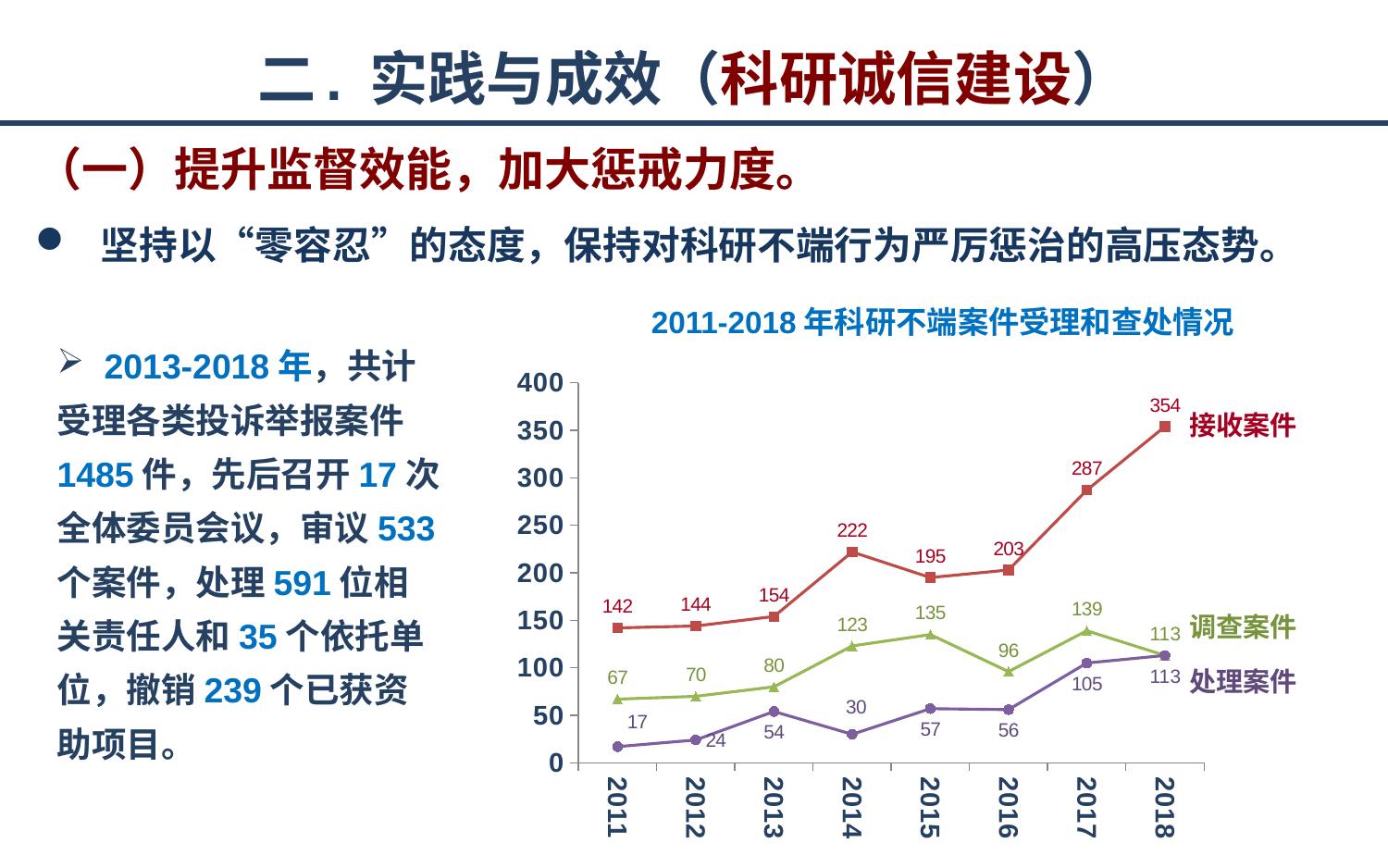

# 二. 实践与成效（科研诚信建设）
（一）提升监督效能，加大惩戒力度。
  坚持以“零容忍”的态度，保持对科研不端行为严厉惩治的高压态势。
2011-2018年科研不端案件受理和查处情况

### Chart

| Category | 接收案件 | 调查案件 | 审议案件 |
|---|---|---|---|
| 2011 | 142.0 | 67.0 | 17.0 |
| 2012 | 144.0 | 70.0 | 24.0 |
| 2013 | 154.0 | 80.0 | 54.0 |
| 2014 | 222.0 | 123.0 | 30.0 |
| 2015 | 195.0 | 135.0 | 57.0 |
| 2016 | 203.0 | 96.0 | 56.0 |
| 2017 | 287.0 | 139.0 | 105.0 |
| 2018 | 354.0 | 113.0 | 113.0 |
接收案件
调查案件
处理案件
  2013-2018年，共计受理各类投诉举报案件1485件，先后召开17次全体委员会议，审议533个案件，处理591位相关责任人和35个依托单位，撤销239个已获资助项目。